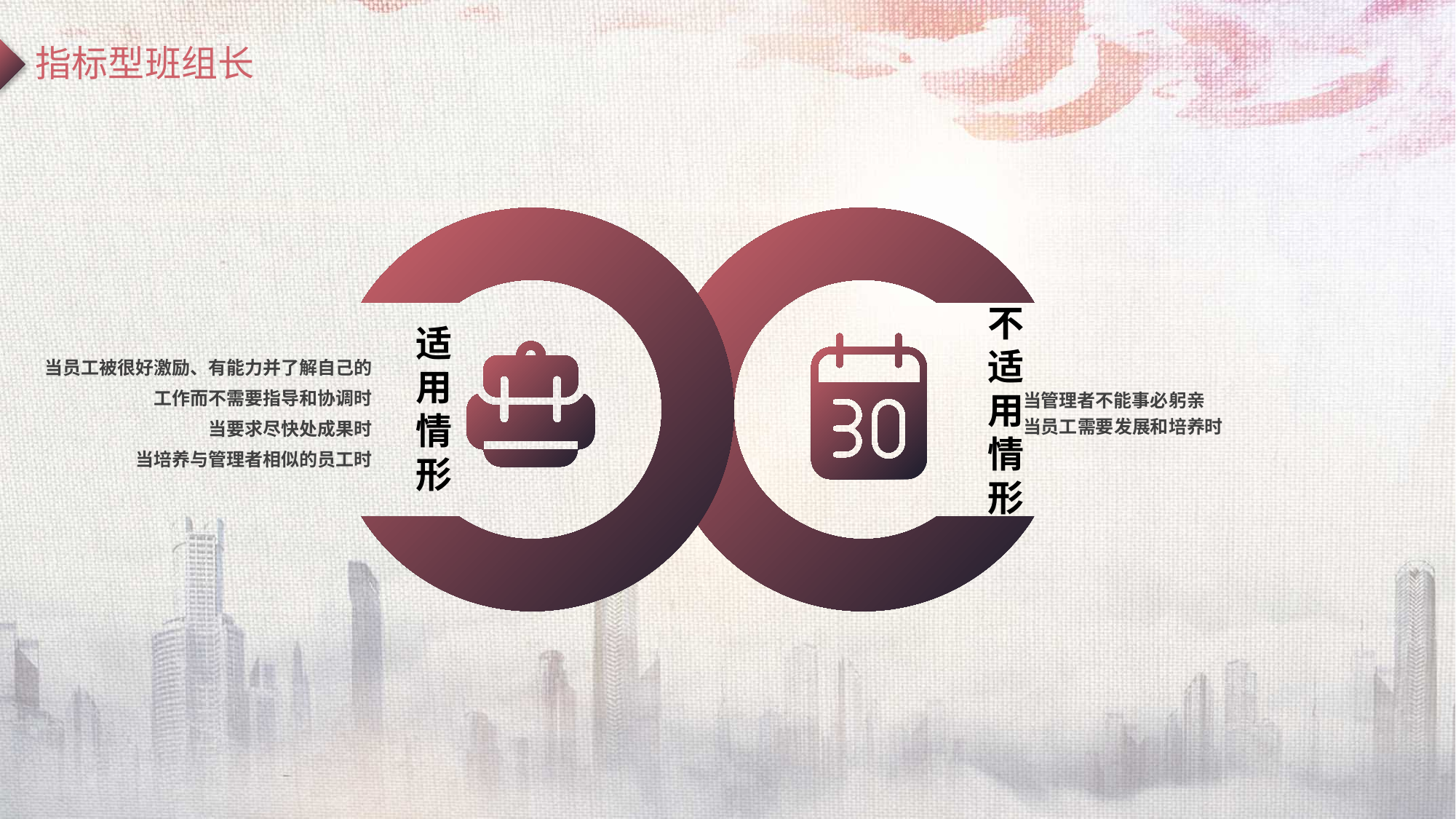

指标型班组长

当员工被很好激励、有能力并了解自己的工作而不需要指导和协调时
当要求尽快处成果时
当培养与管理者相似的员工时
适
用
情
形

当管理者不能事必躬亲
当员工需要发展和培养时
不
适
用
情
形